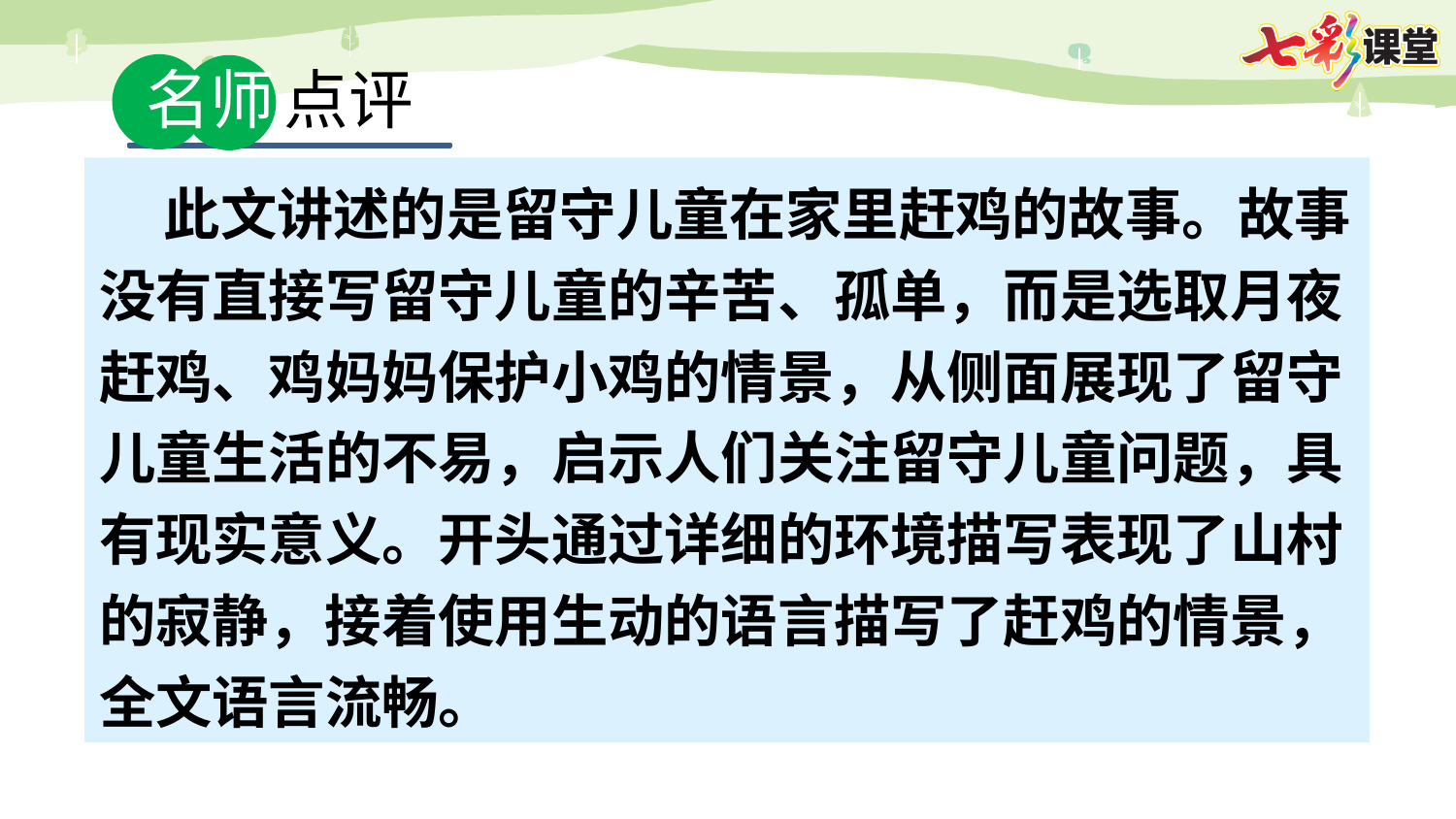

名师 点评

    此文讲述的是留守儿童在家里赶鸡的故事。故事没有直接写留守儿童的辛苦、孤单，而是选取月夜赶鸡、鸡妈妈保护小鸡的情景，从侧面展现了留守儿童生活的不易，启示人们关注留守儿童问题，具有现实意义。开头通过详细的环境描写表现了山村的寂静，接着使用生动的语言描写了赶鸡的情景，全文语言流畅。